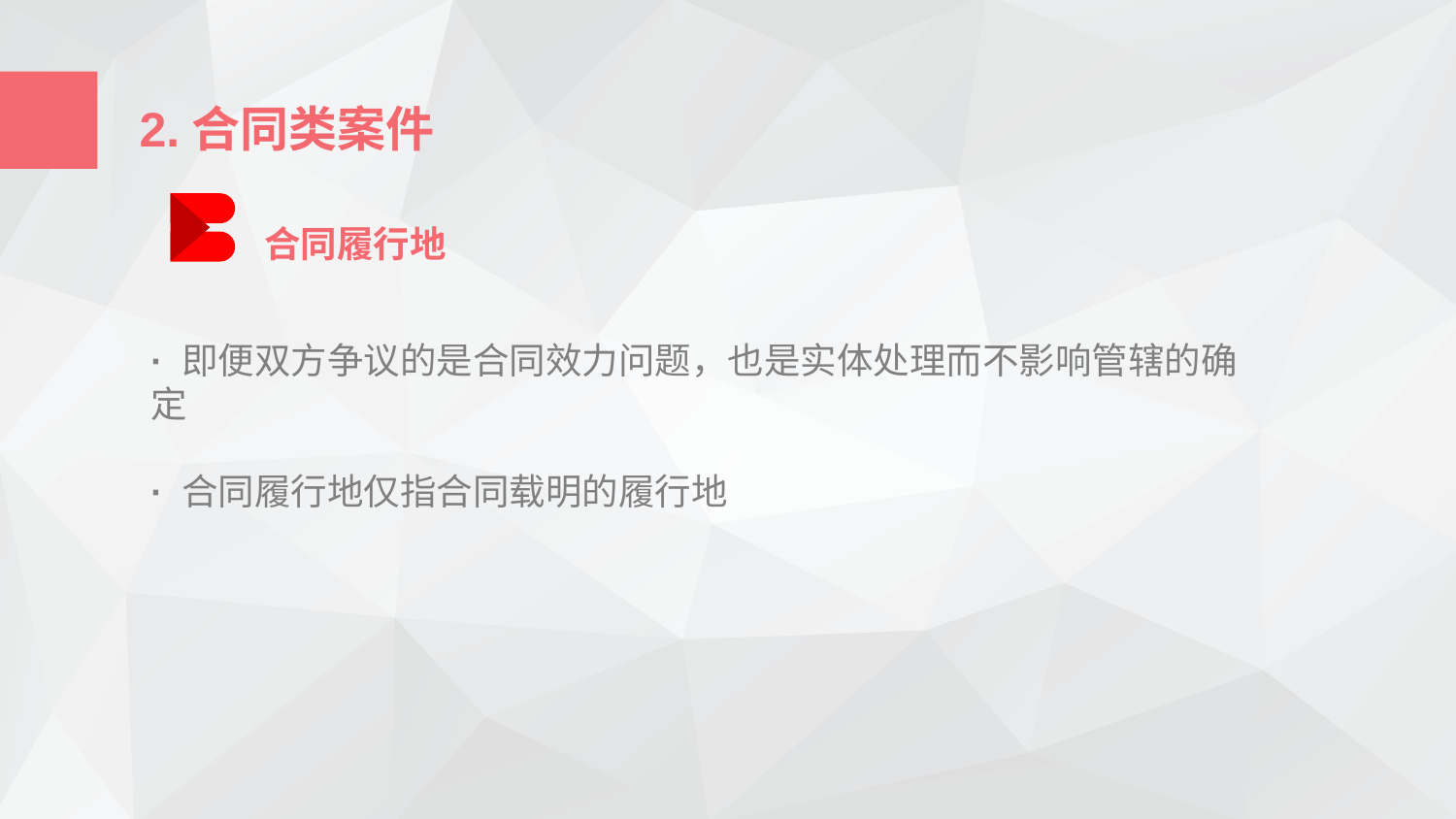

2.合同类案件

合同履行地
· 即便双方争议的是合同效力问题，也是实体处理而不影响管辖的确定

· 合同履行地仅指合同载明的履行地